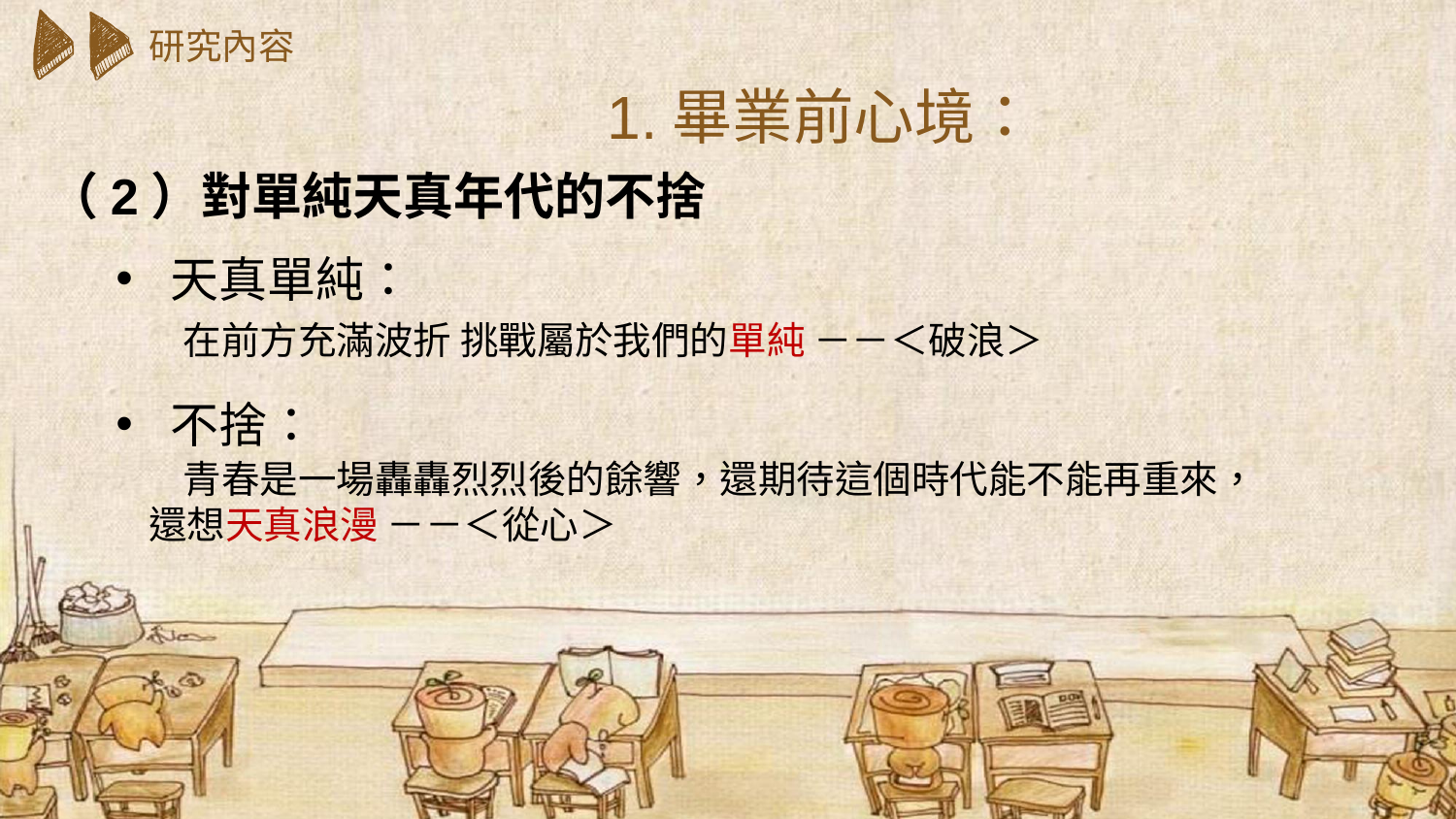

研究內容
1.畢業前心境：
（2）對單純天真年代的不捨

天真單純：

不捨：

   在前方充滿波折 挑戰屬於我們的單純 －－＜破浪＞

   青春是一場轟轟烈烈後的餘響，還期待這個時代能不能再重來，
還想天真浪漫 －－＜從心＞